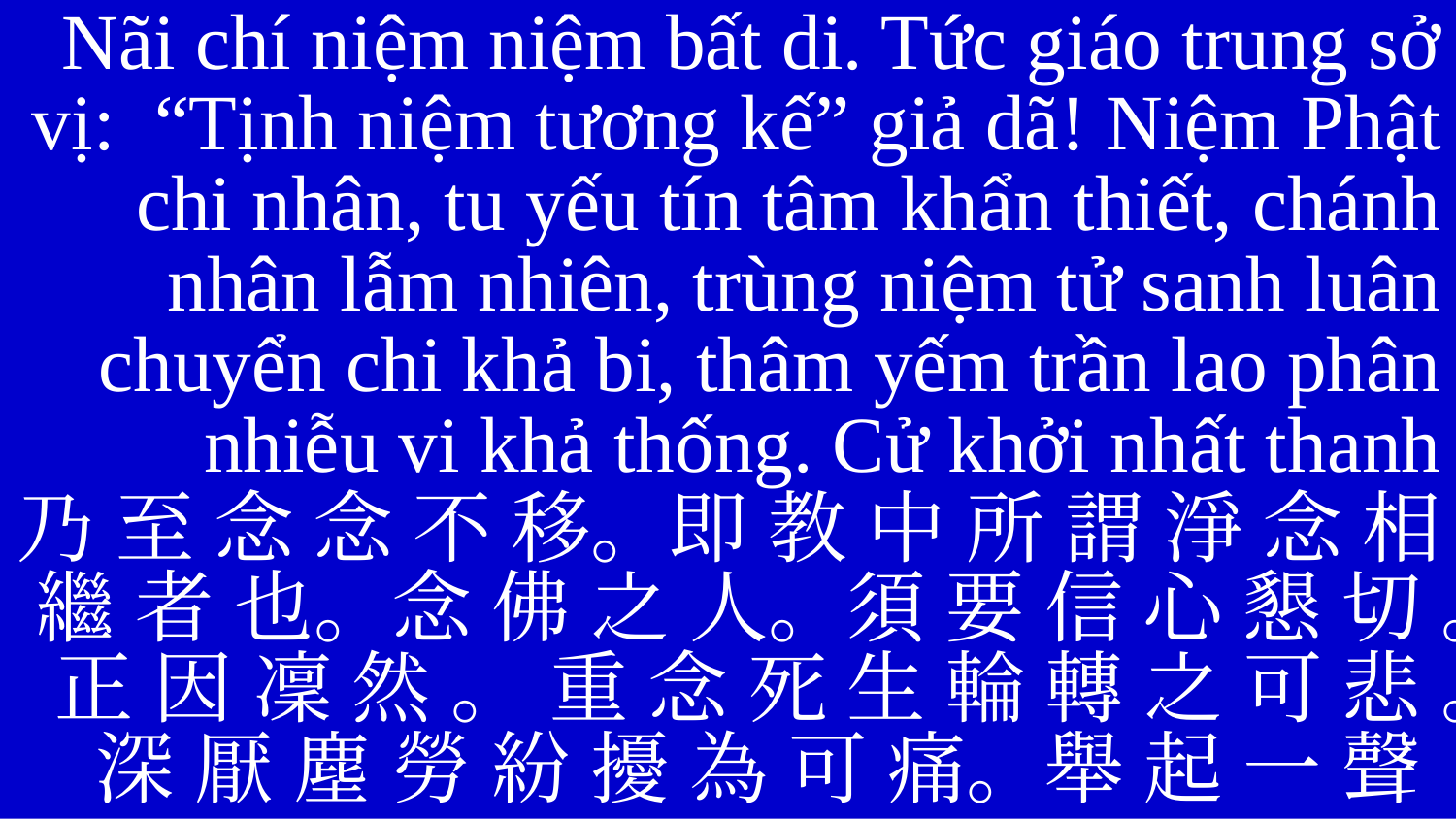

Nãi chí niệm niệm bất di. Tức giáo trung sở vị:  “Tịnh niệm tương kế” giả dã! Niệm Phật chi nhân, tu yếu tín tâm khẩn thiết, chánh nhân lẫm nhiên, trùng niệm tử sanh luân chuyển chi khả bi, thâm yếm trần lao phân nhiễu vi khả thống. Cử khởi nhất thanh
乃 至 念 念 不 移。即 教 中 所 謂 淨 念 相 繼 者 也。念 佛 之 人。須 要 信 心 懇 切 。 正 因 凜 然 。 重 念 死 生 輪 轉 之 可 悲 。 深 厭 塵 勞 紛 擾 為 可 痛。舉 起 一 聲